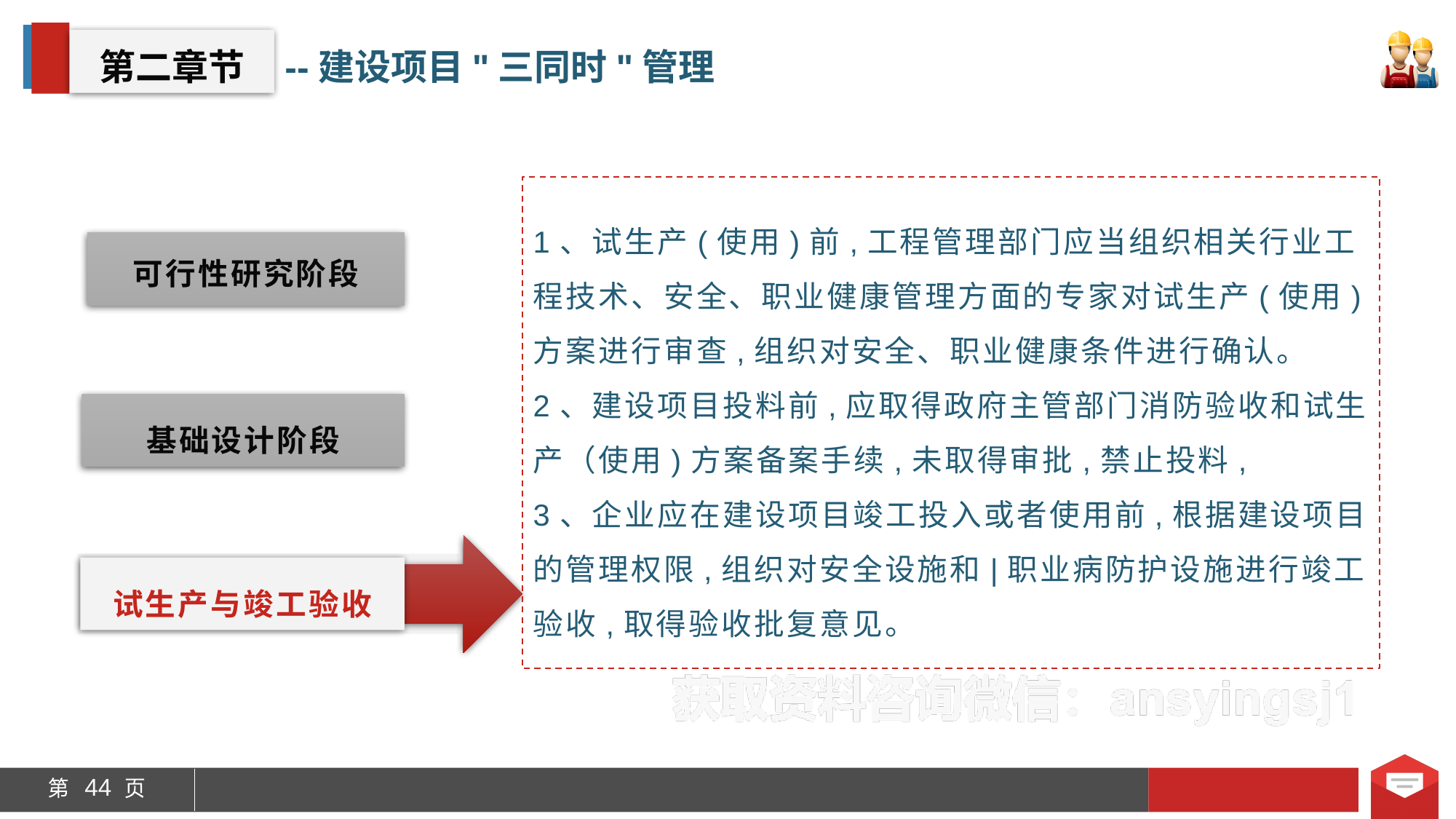

第二章节
--建设项目"三同时"管理
1、试生产(使用)前,工程管理部门应当组织相关行业工程技术、安全、职业健康管理方面的专家对试生产(使用)方案进行审查,组织对安全、职业健康条件进行确认。
2、建设项目投料前,应取得政府主管部门消防验收和试生产（使用)方案备案手续,未取得审批,禁止投料,
3、企业应在建设项目竣工投入或者使用前,根据建设项目的管理权限,组织对安全设施和|职业病防护设施进行竣工验收,取得验收批复意见。
可行性研究阶段
基础设计阶段

试生产与竣工验收